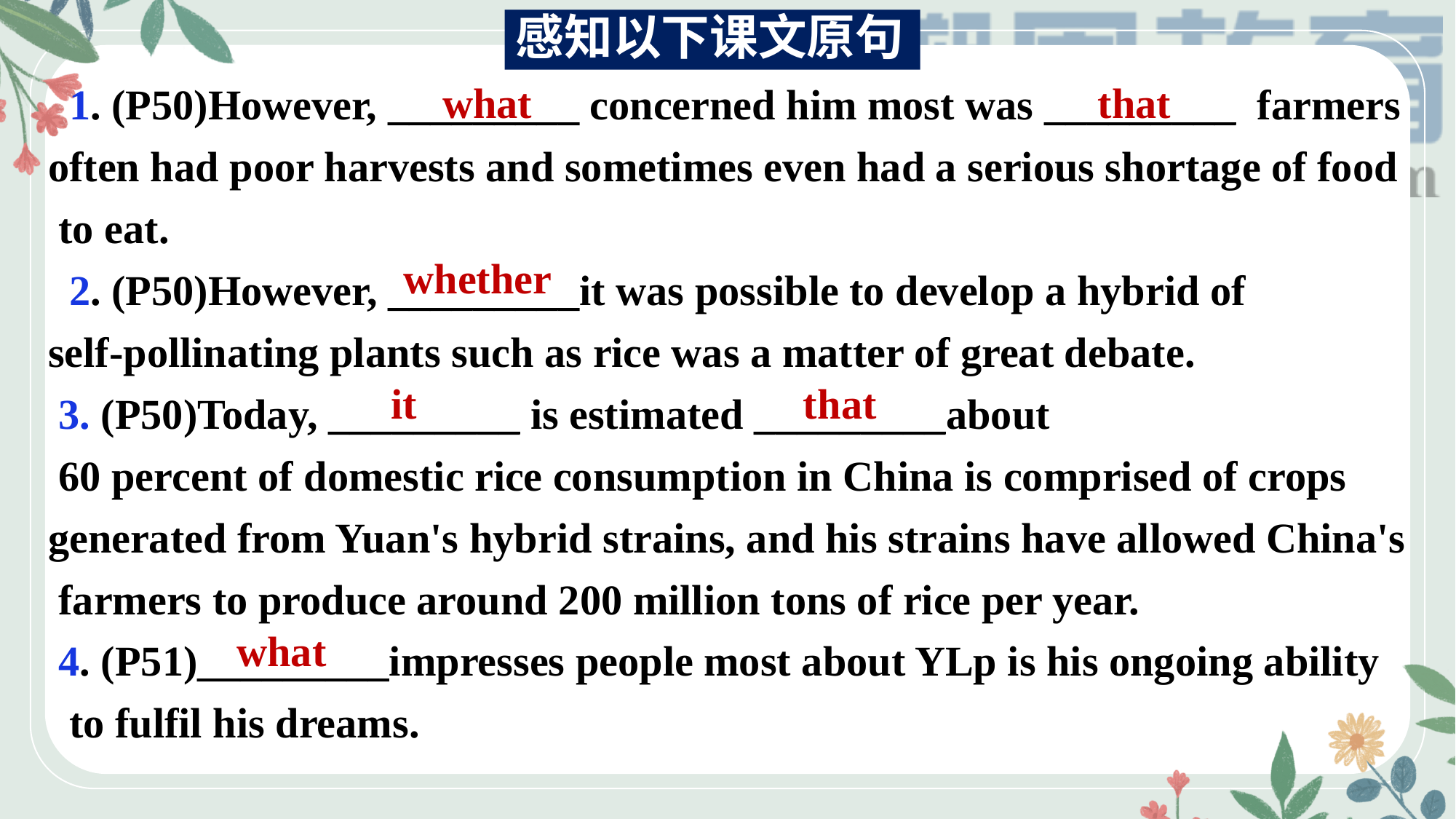

1. (P50)However, _________ concerned him most was _________  farmers
    often had poor harvests and sometimes even had a serious shortage of food
     to eat.
      2. (P50)However, _________it was possible to develop a hybrid of
    self-pollinating plants such as rice was a matter of great debate.
     3. (P50)Today, _________ is estimated _________about
     60 percent of domestic rice consumption in China is comprised of crops
    generated from Yuan's hybrid strains, and his strains have allowed China's
     farmers to produce around 200 million tons of rice per year.
     4. (P51)_________impresses people most about YLp is his ongoing ability
      to fulfil his dreams.
感知以下课文原句
what
that
whether
it
that
what